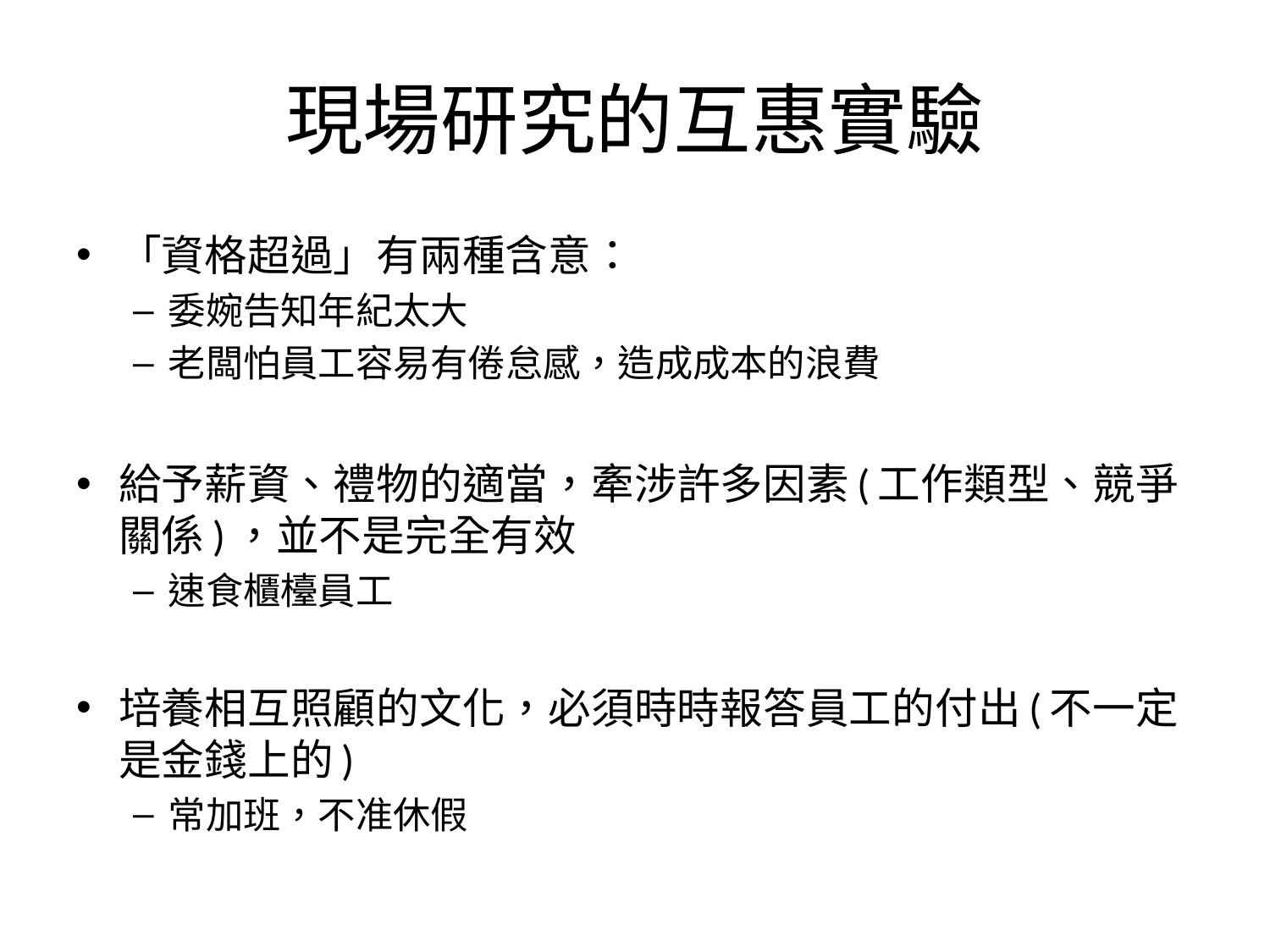

# 現場研究的互惠實驗
「資格超過」有兩種含意：
委婉告知年紀太大
老闆怕員工容易有倦怠感，造成成本的浪費

給予薪資、禮物的適當，牽涉許多因素(工作類型、競爭關係)，並不是完全有效
速食櫃檯員工

培養相互照顧的文化，必須時時報答員工的付出(不一定是金錢上的)
常加班，不准休假